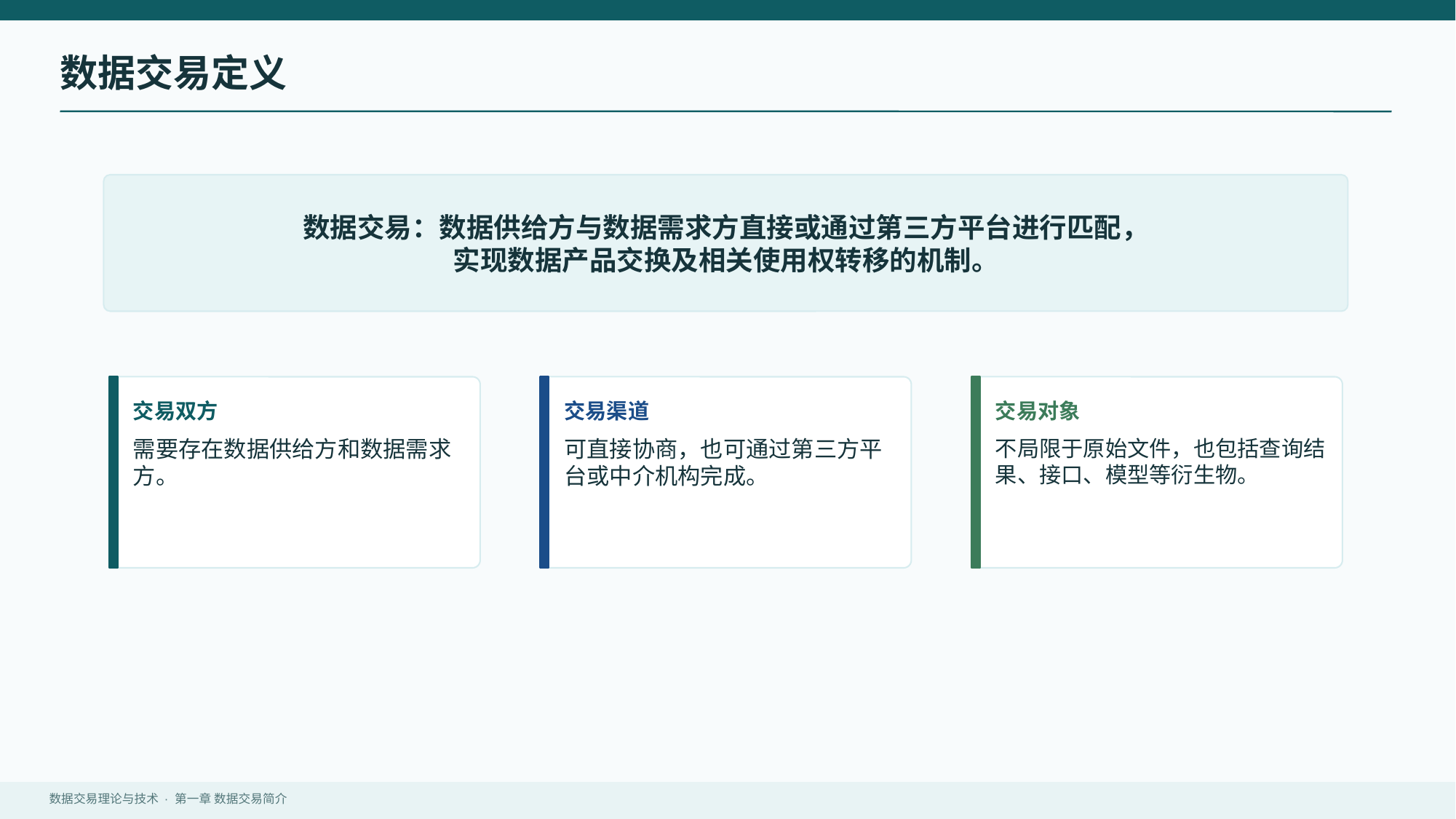

数据交易定义

数据交易：数据供给方与数据需求方直接或通过第三方平台进行匹配，
实现数据产品交换及相关使用权转移的机制。

交易双方
交易渠道
交易对象
需要存在数据供给方和数据需求方。
可直接协商，也可通过第三方平台或中介机构完成。
不局限于原始文件，也包括查询结果、接口、模型等衍生物。
44